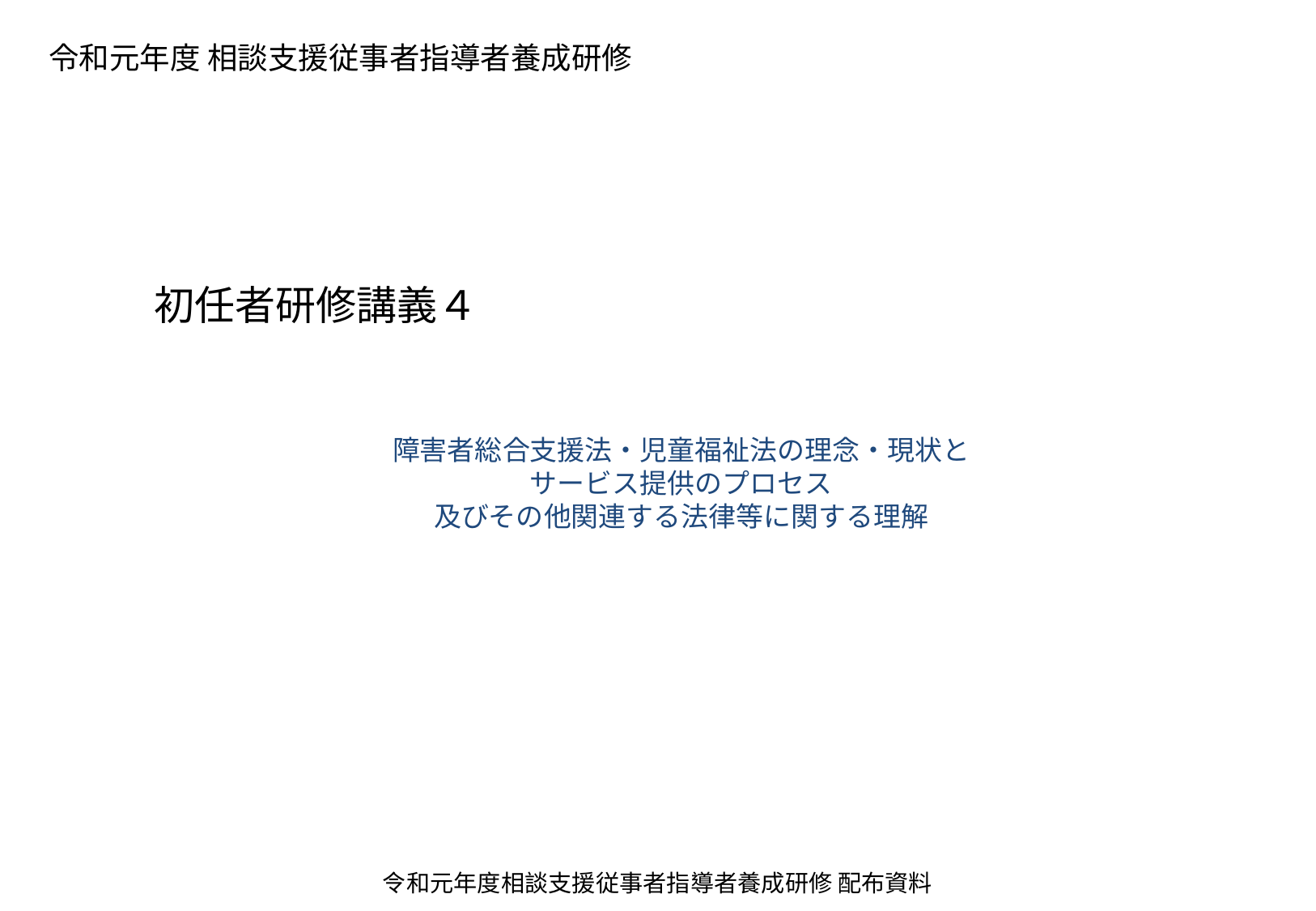

令和元年度 相談支援従事者指導者養成研修
初任者研修講義４
障害者総合支援法・児童福祉法の理念・現状と
サービス提供のプロセス
及びその他関連する法律等に関する理解
令和元年度相談支援従事者指導者養成研修 配布資料